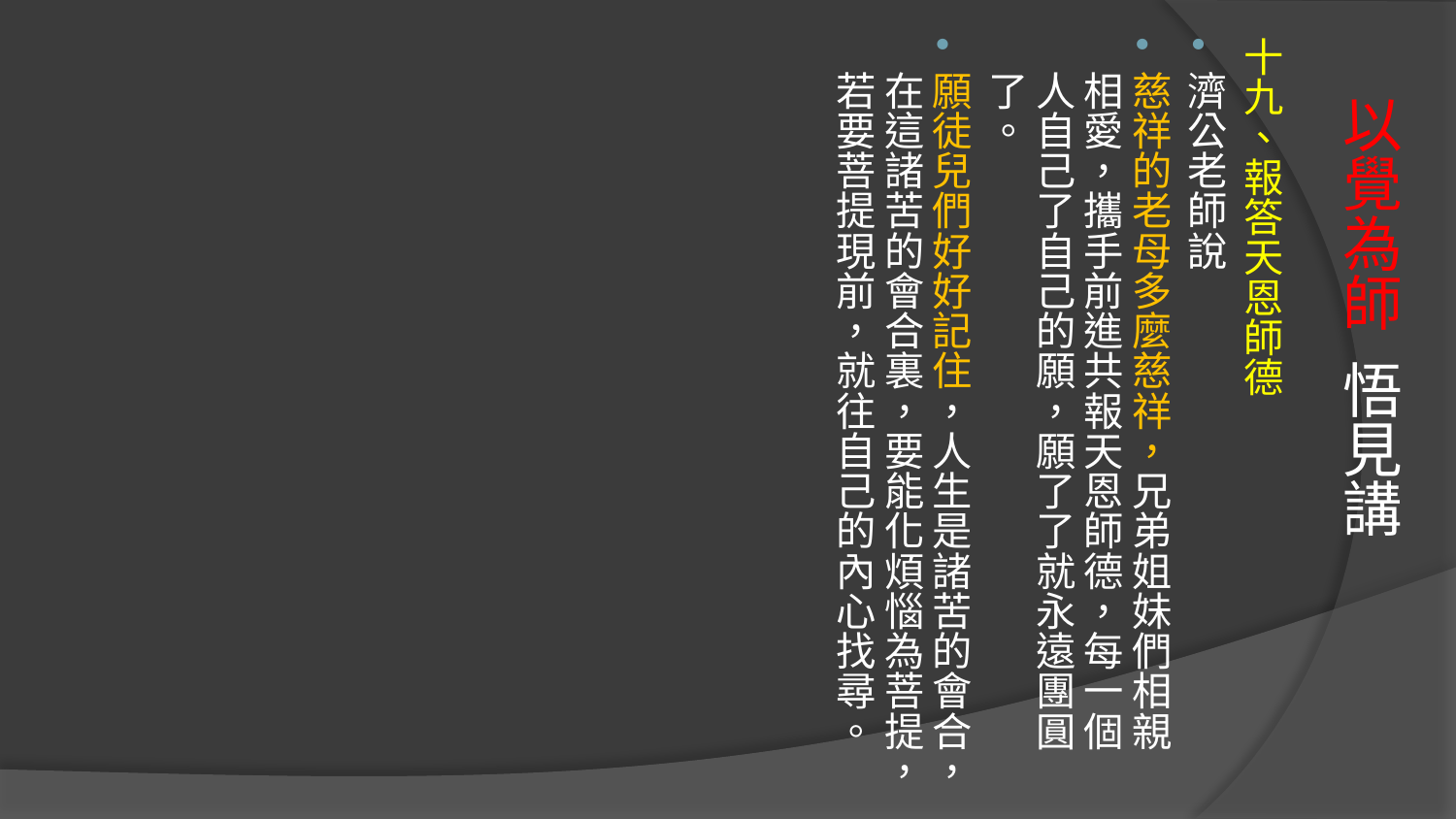

十九、報答天恩師德
濟公老師說
慈祥的老母多麼慈祥，兄弟姐妹們相親相愛，攜手前進共報天恩師德，每一個人自己了自己的願，願了了就永遠團圓了。
願徒兒們好好記住，人生是諸苦的會合，在這諸苦的會合裏，要能化煩惱為菩提，若要菩提現前，就往自己的內心找尋。

# 以覺為師  悟見講